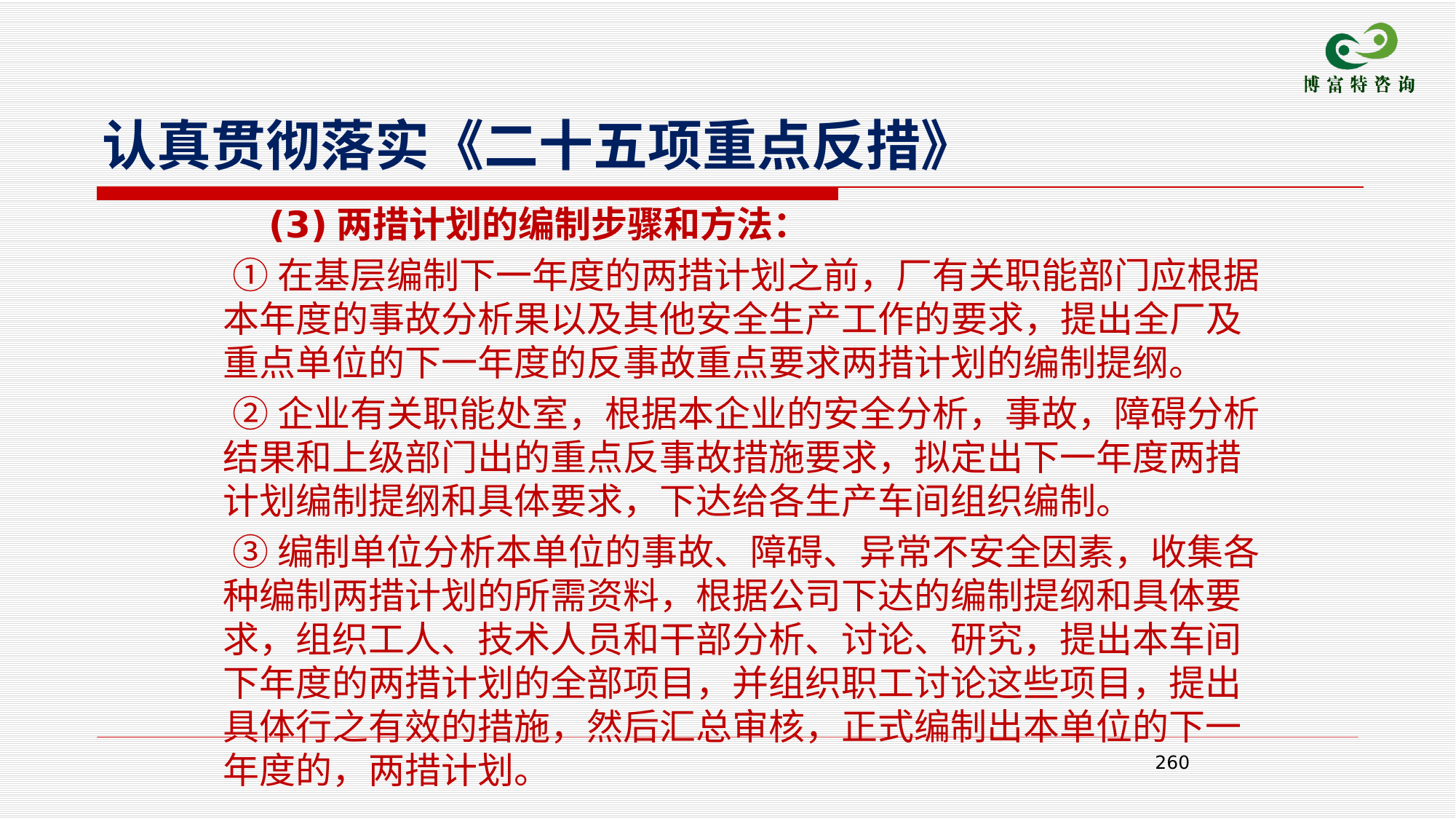

认真贯彻落实《二十五项重点反措》
        (3)两措计划的编制步骤和方法：
        ①在基层编制下一年度的两措计划之前，厂有关职能部门应根据本年度的事故分析果以及其他安全生产工作的要求，提出全厂及重点单位的下一年度的反事故重点要求两措计划的编制提纲。
        ②企业有关职能处室，根据本企业的安全分析，事故，障碍分析结果和上级部门出的重点反事故措施要求，拟定出下一年度两措计划编制提纲和具体要求，下达给各生产车间组织编制。
        ③编制单位分析本单位的事故、障碍、异常不安全因素，收集各种编制两措计划的所需资料，根据公司下达的编制提纲和具体要求，组织工人、技术人员和干部分析、讨论、研究，提出本车间下年度的两措计划的全部项目，并组织职工讨论这些项目，提出具体行之有效的措施，然后汇总审核，正式编制出本单位的下一年度的，两措计划。

260